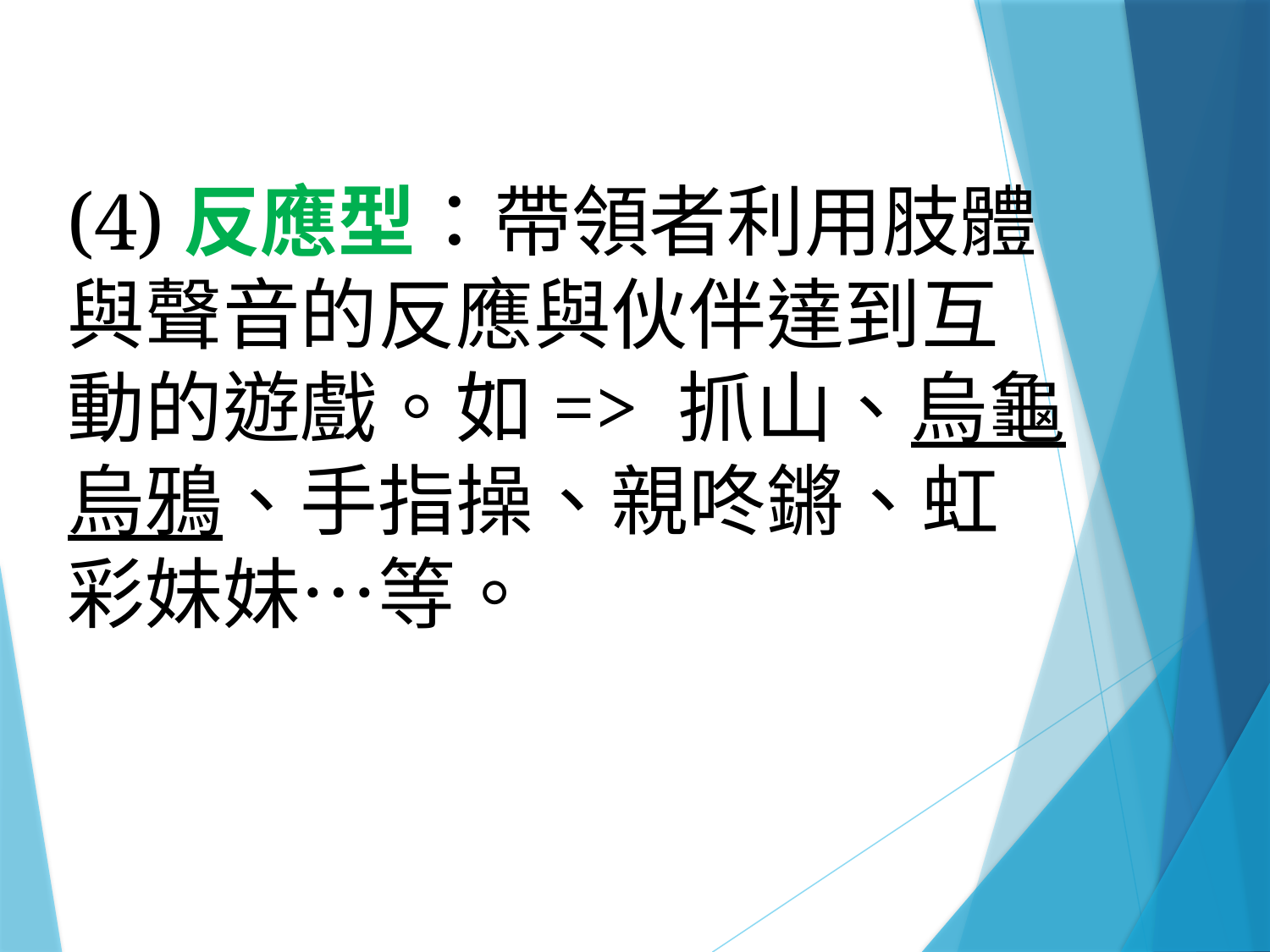

(4)反應型：帶領者利用肢體與聲音的反應與伙伴達到互動的遊戲。如=> 抓山、烏龜烏鴉、手指操、親咚鏘、虹彩妹妹…等。